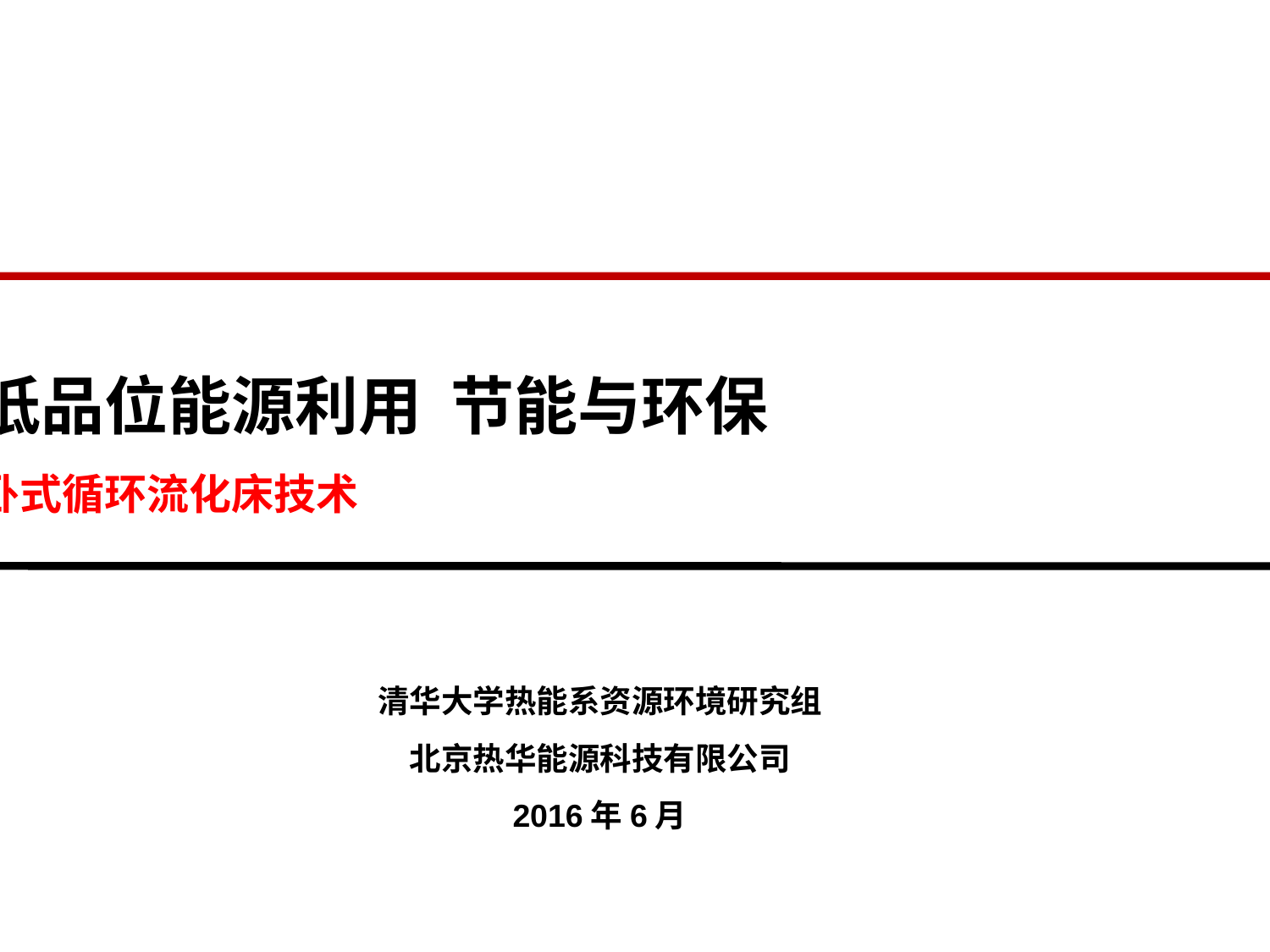

低品位能源利用  节能与环保
卧式循环流化床技术

清华大学热能系资源环境研究组
北京热华能源科技有限公司
2016年6月